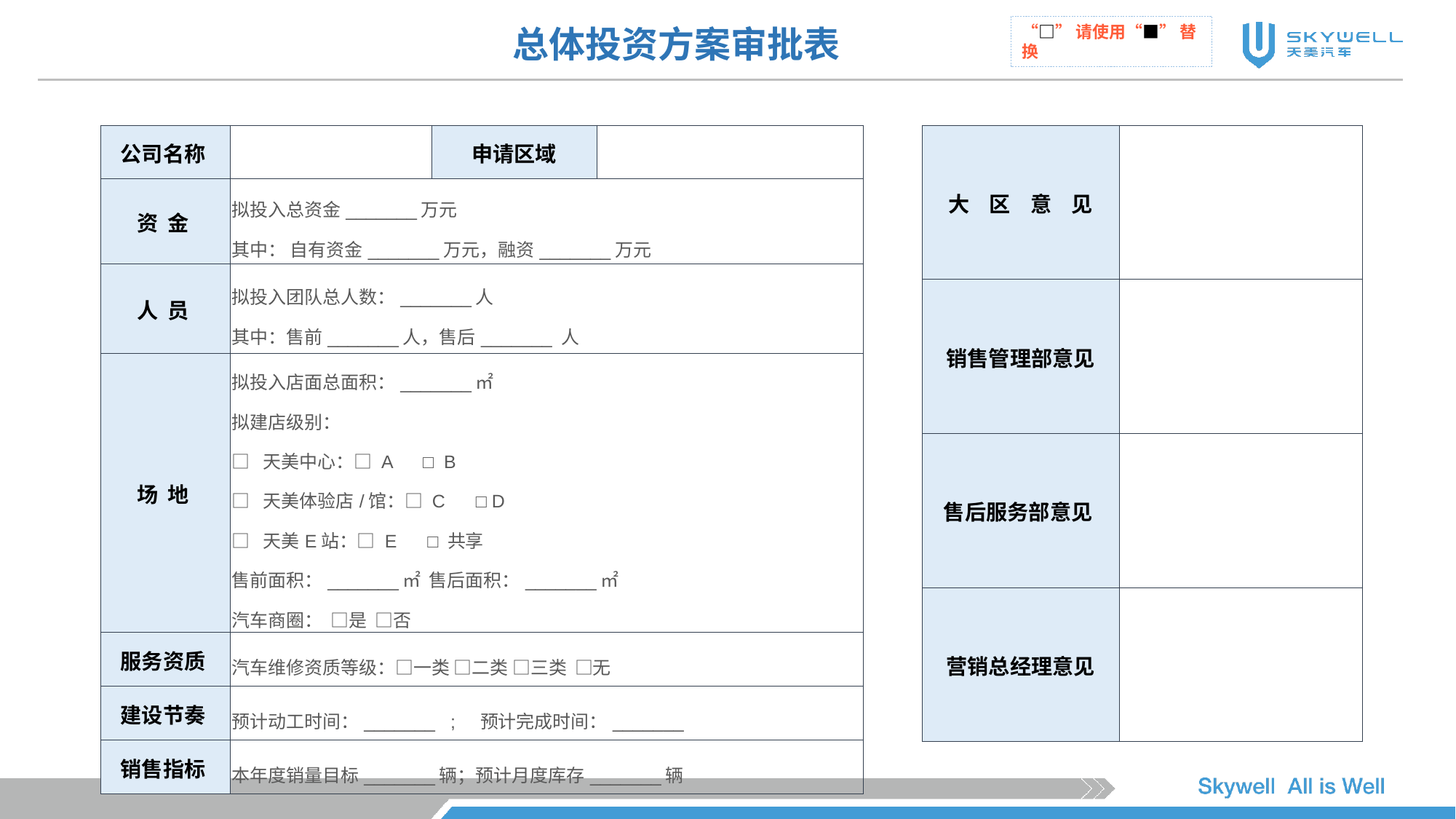

总体投资方案审批表
“□”请使用“■” 替换
| 公司名称 |  | 申请区域 |  |
| --- | --- | --- | --- |
| 资 金 | 拟投入总资金\_\_\_\_\_\_\_万元 其中： 自有资金\_\_\_\_\_\_\_万元，融资\_\_\_\_\_\_\_万元 |  |  |
| 人 员 | 拟投入团队总人数：\_\_\_\_\_\_\_人 其中：售前\_\_\_\_\_\_\_人，售后\_\_\_\_\_\_\_ 人 |  |  |
| 场 地 | 拟投入店面总面积：\_\_\_\_\_\_\_㎡ 拟建店级别： □ 天美中心：□ A □ B □ 天美体验店/馆：□ C □ D □ 天美E站：□ E □ 共享 售前面积：\_\_\_\_\_\_\_㎡ 售后面积：\_\_\_\_\_\_\_㎡ 汽车商圈： □是 □否 |  |  |
| 服务资质 | 汽车维修资质等级：□一类 □二类 □三类 □无 |  |  |
| 建设节奏 | 预计动工时间：\_\_\_\_\_\_\_ ; 预计完成时间：\_\_\_\_\_\_\_ |  |  |
| 销售指标 | 本年度销量目标\_\_\_\_\_\_\_辆；预计月度库存\_\_\_\_\_\_\_辆 |  |  |
| 大 区 意 见 |  |
| --- | --- |
| 销售管理部意见 |  |
| 售后服务部意见 |  |
| 营销总经理意见 |  |